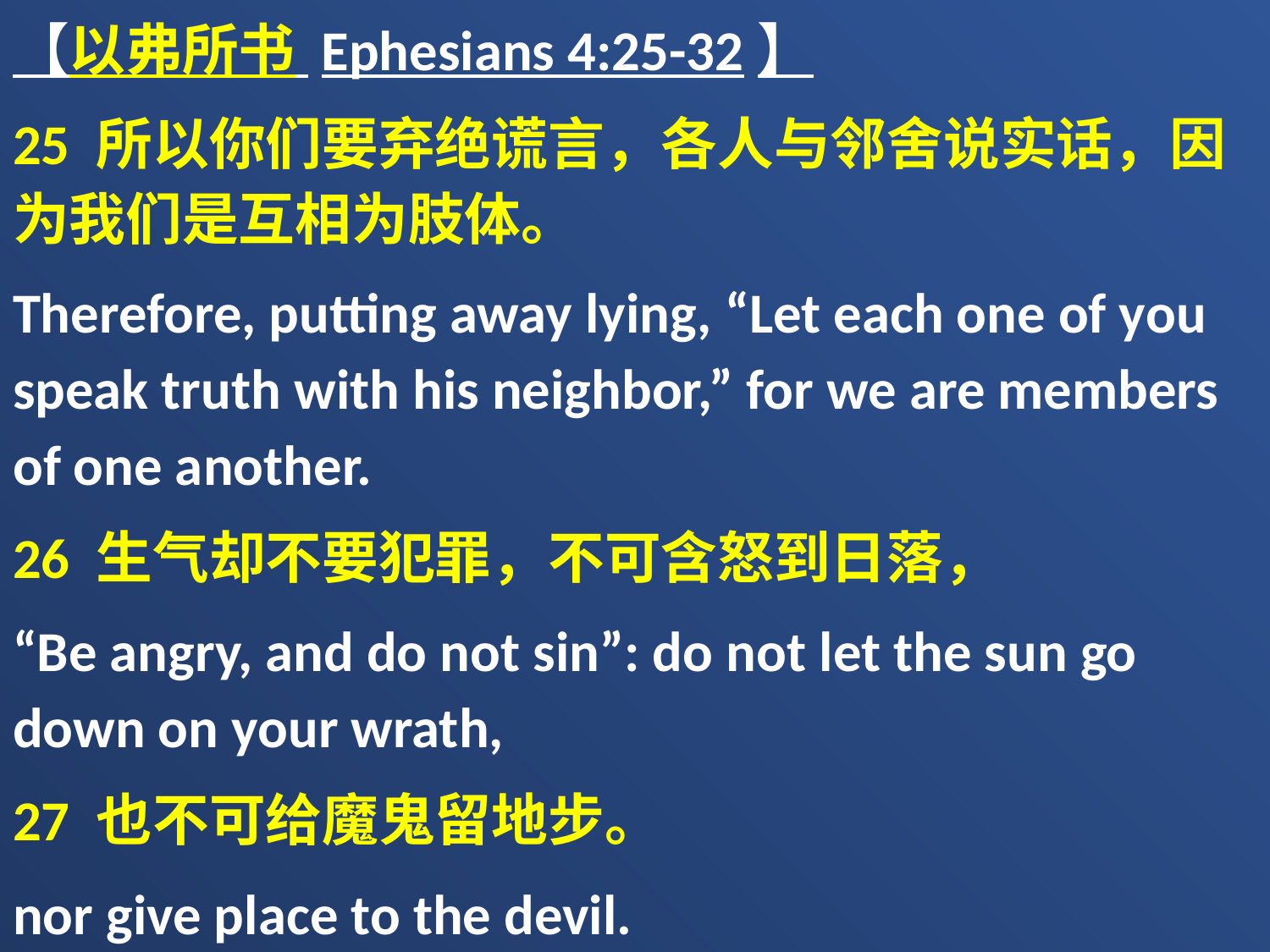

【以弗所书 Ephesians 4:25-32】
25 所以你们要弃绝谎言，各人与邻舍说实话，因为我们是互相为肢体。
Therefore, putting away lying, “Let each one of you speak truth with his neighbor,” for we are members of one another.
26 生气却不要犯罪，不可含怒到日落，
“Be angry, and do not sin”: do not let the sun go down on your wrath,
27 也不可给魔鬼留地步。
nor give place to the devil.